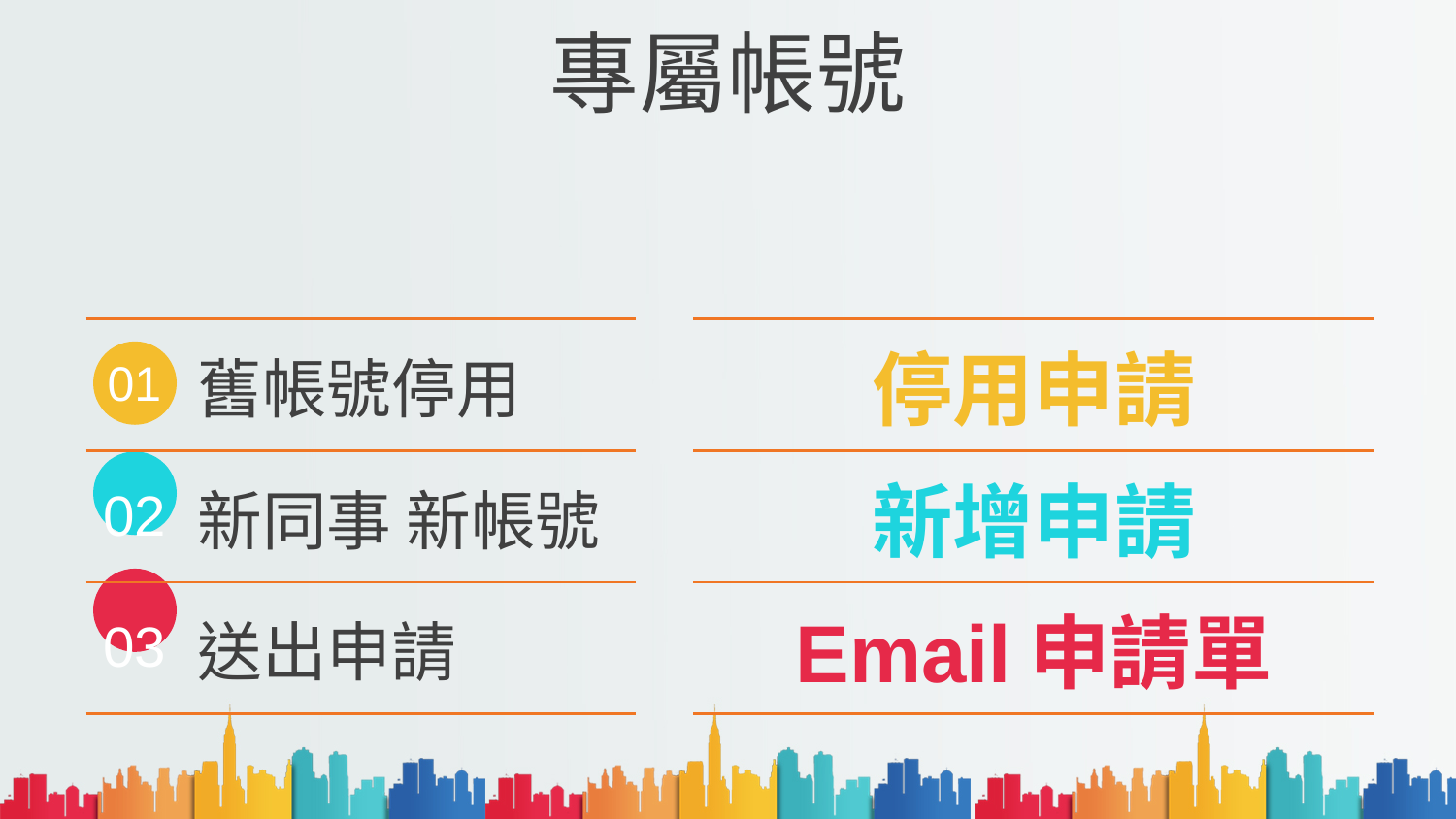

# 專屬帳號
|  |  |  |  |  |  |
| --- | --- | --- | --- | --- | --- |
| 01 | 舊帳號停用 |  | 停用申請 |  |  |
| 02 | 新同事 新帳號 |  | 新增申請 |  |  |
| 03 | 送出申請 |  | Email申請單 |  |  |